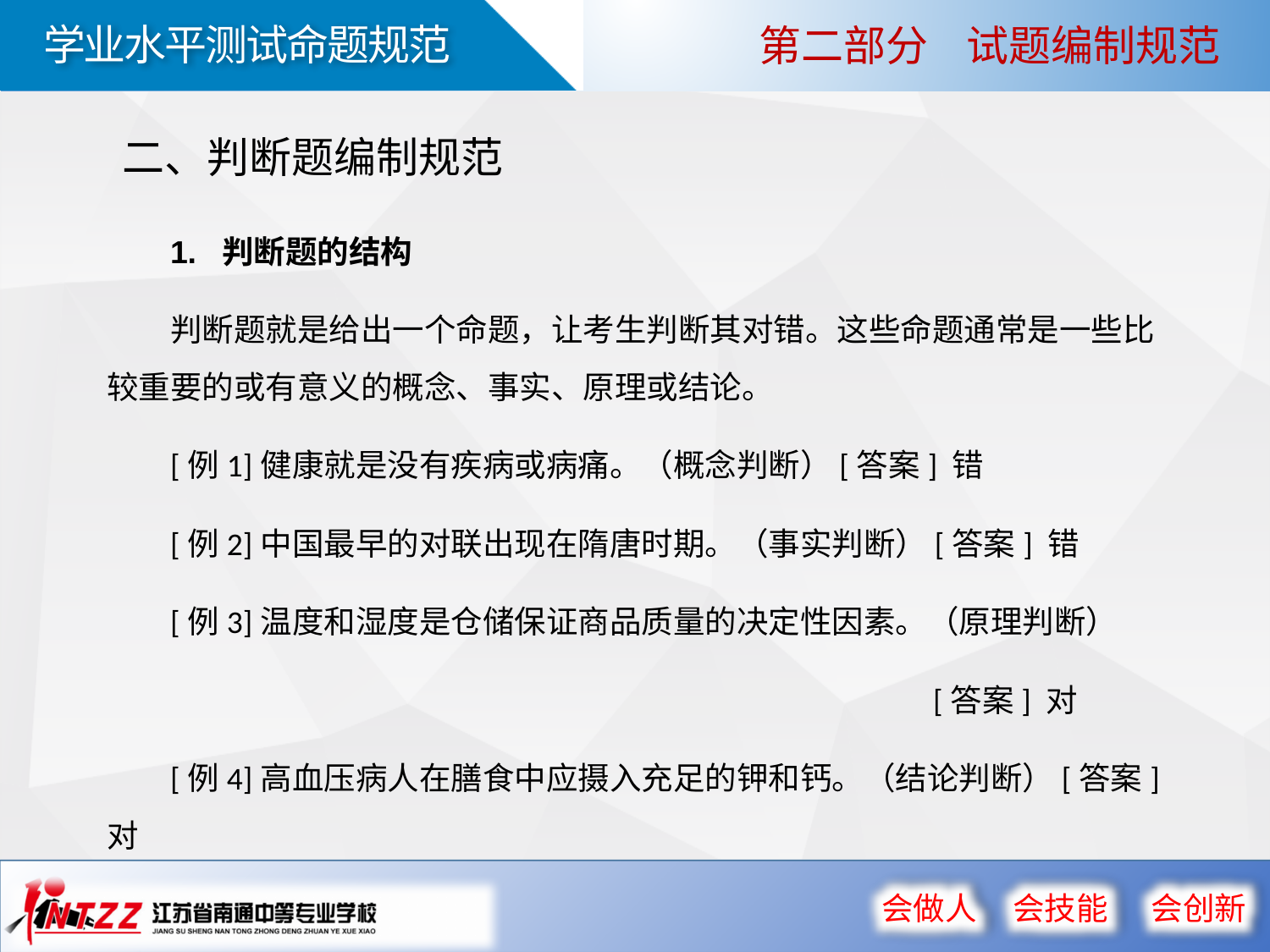

第二部分    试题编制规范
二、判断题编制规范
1.  判断题的结构
判断题就是给出一个命题，让考生判断其对错。这些命题通常是一些比较重要的或有意义的概念、事实、原理或结论。
[例1]健康就是没有疾病或病痛。（概念判断）[答案] 错
[例2]中国最早的对联出现在隋唐时期。（事实判断）[答案] 错
[例3]温度和湿度是仓储保证商品质量的决定性因素。（原理判断）
                                                                                                          [答案] 对
[例4]高血压病人在膳食中应摄入充足的钾和钙。（结论判断）[答案] 对